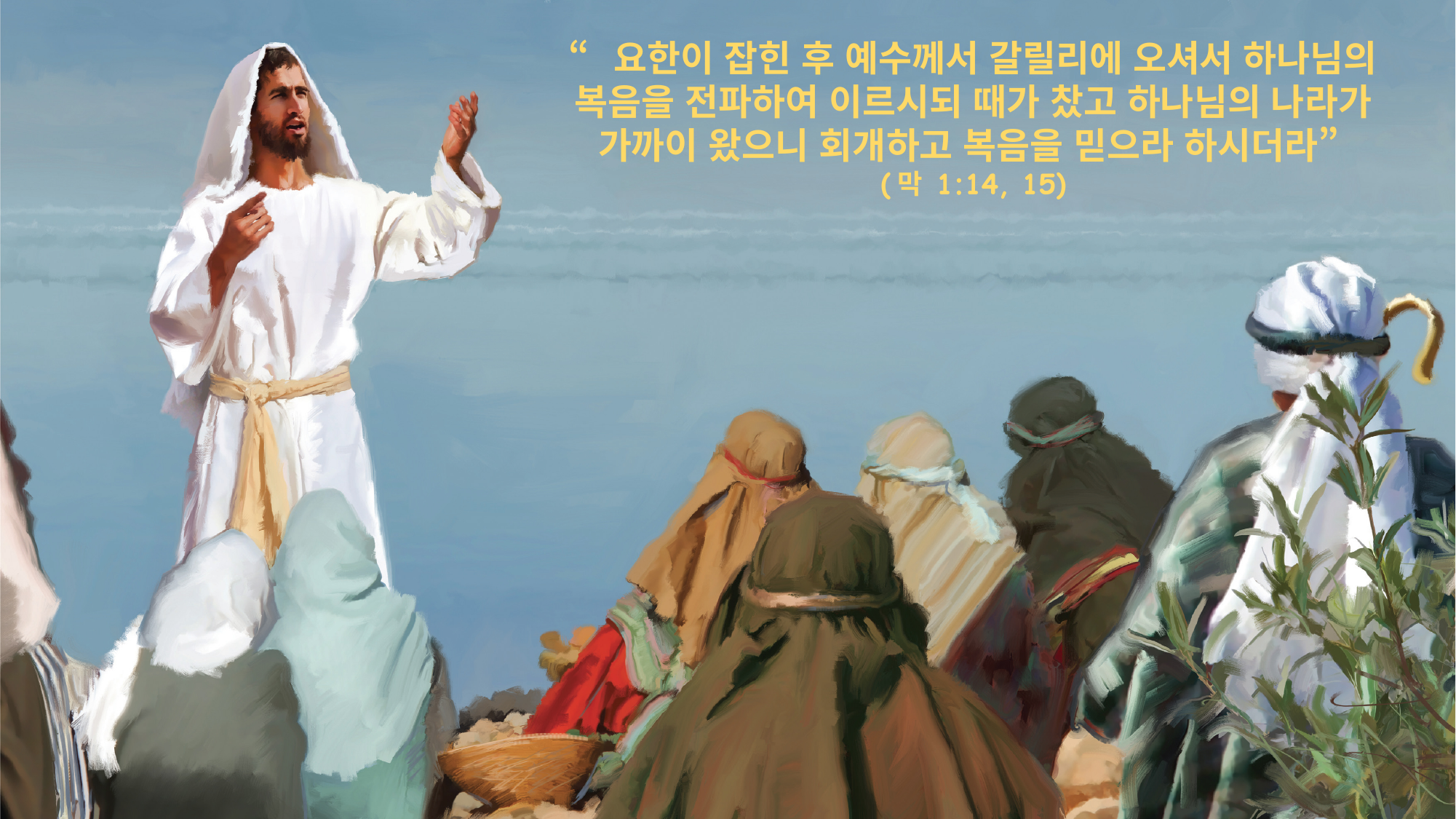

“요한이 잡힌 후 예수께서 갈릴리에 오셔서 하나님의 복음을 전파하여 이르시되 때가 찼고 하나님의 나라가 가까이 왔으니 회개하고 복음을 믿으라 하시더라”
(막 1:14, 15)